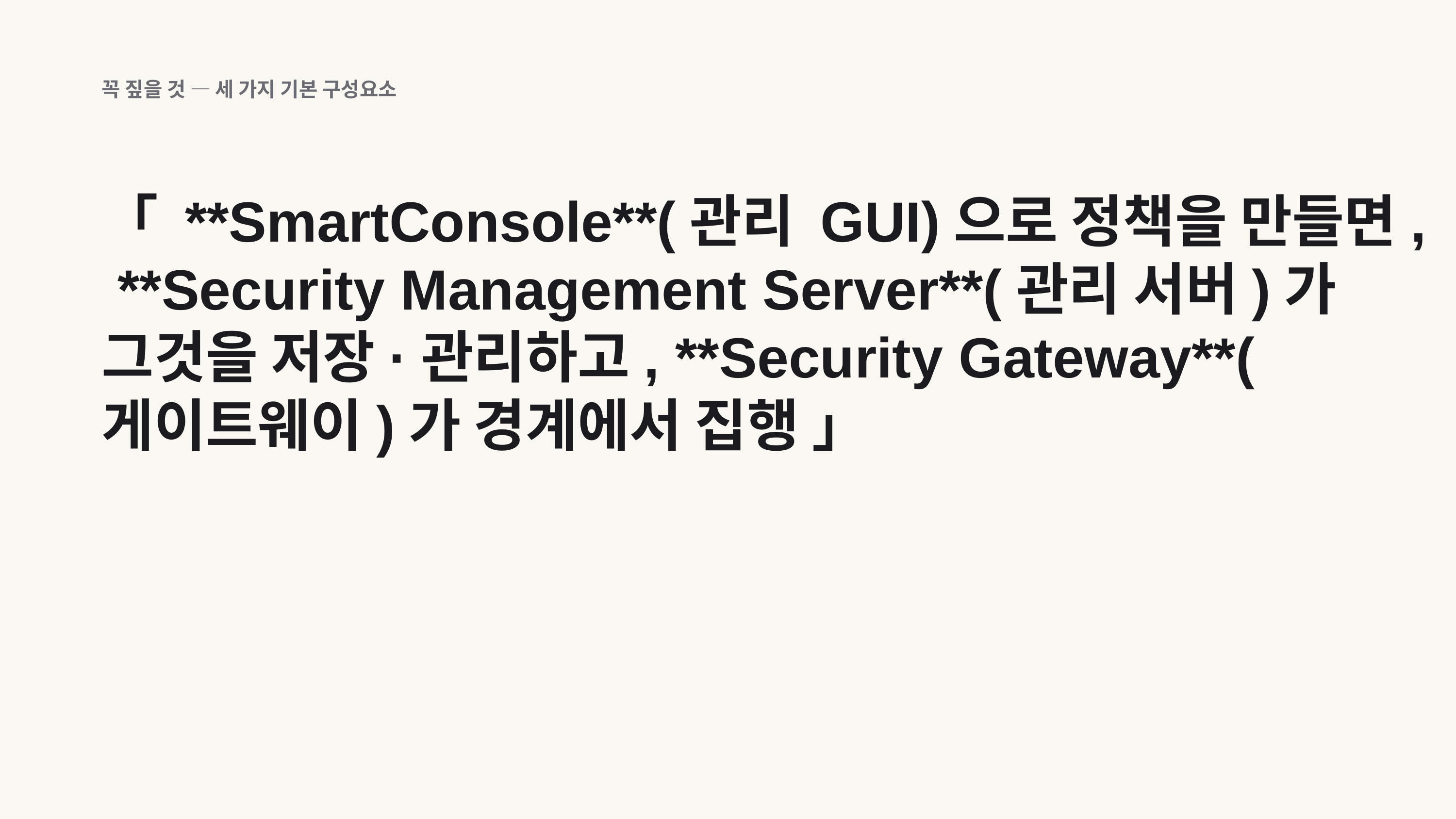

꼭 짚을 것 — 세 가지 기본 구성요소
「 **SmartConsole**(관리 GUI)으로 정책을 만들면, **Security Management Server**(관리 서버)가 그것을 저장·관리하고, **Security Gateway**(게이트웨이)가 경계에서 집행 」